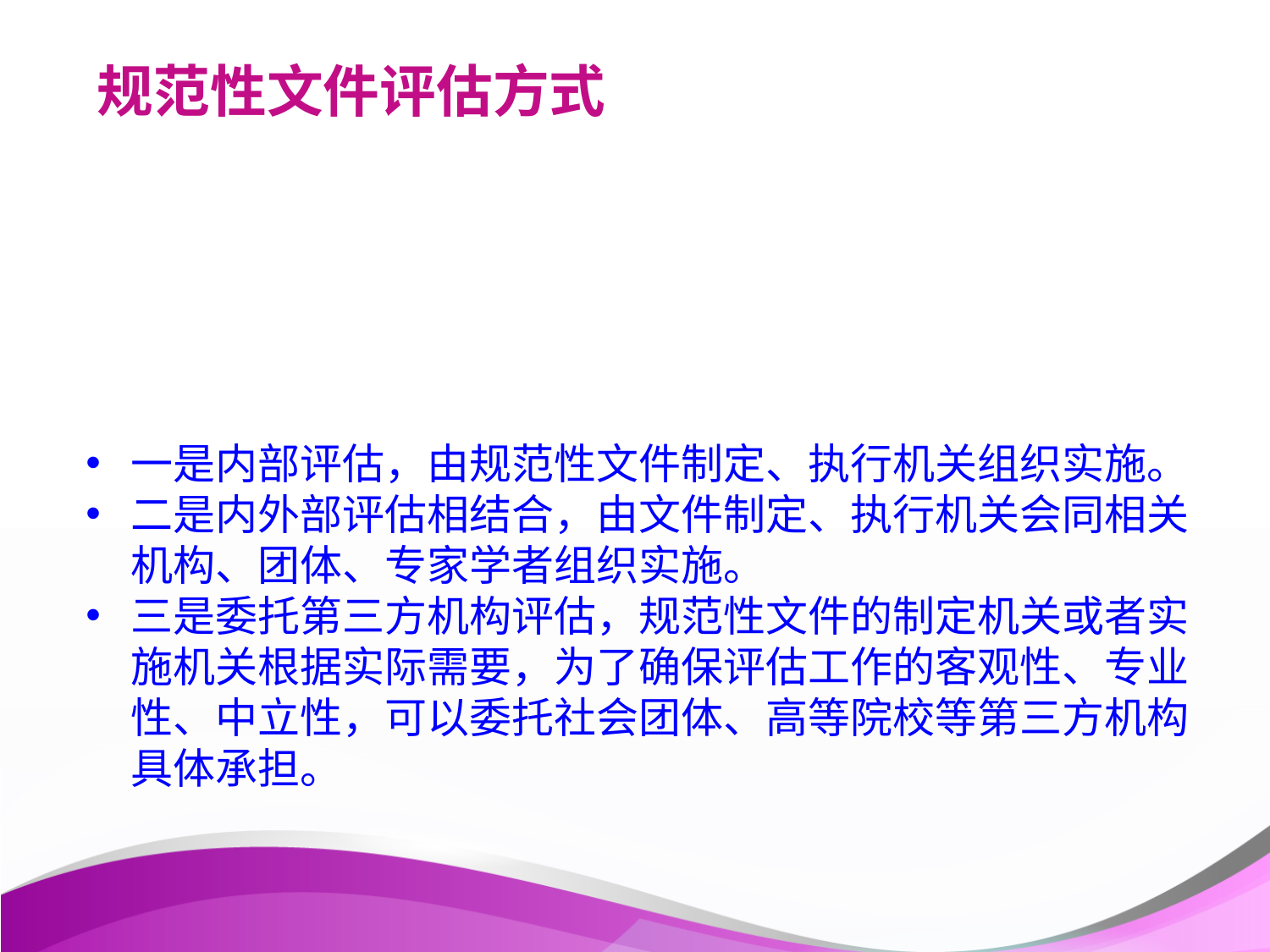

# 规范性文件评估方式
一是内部评估，由规范性文件制定、执行机关组织实施。
二是内外部评估相结合，由文件制定、执行机关会同相关机构、团体、专家学者组织实施。
三是委托第三方机构评估，规范性文件的制定机关或者实施机关根据实际需要，为了确保评估工作的客观性、专业性、中立性，可以委托社会团体、高等院校等第三方机构具体承担。